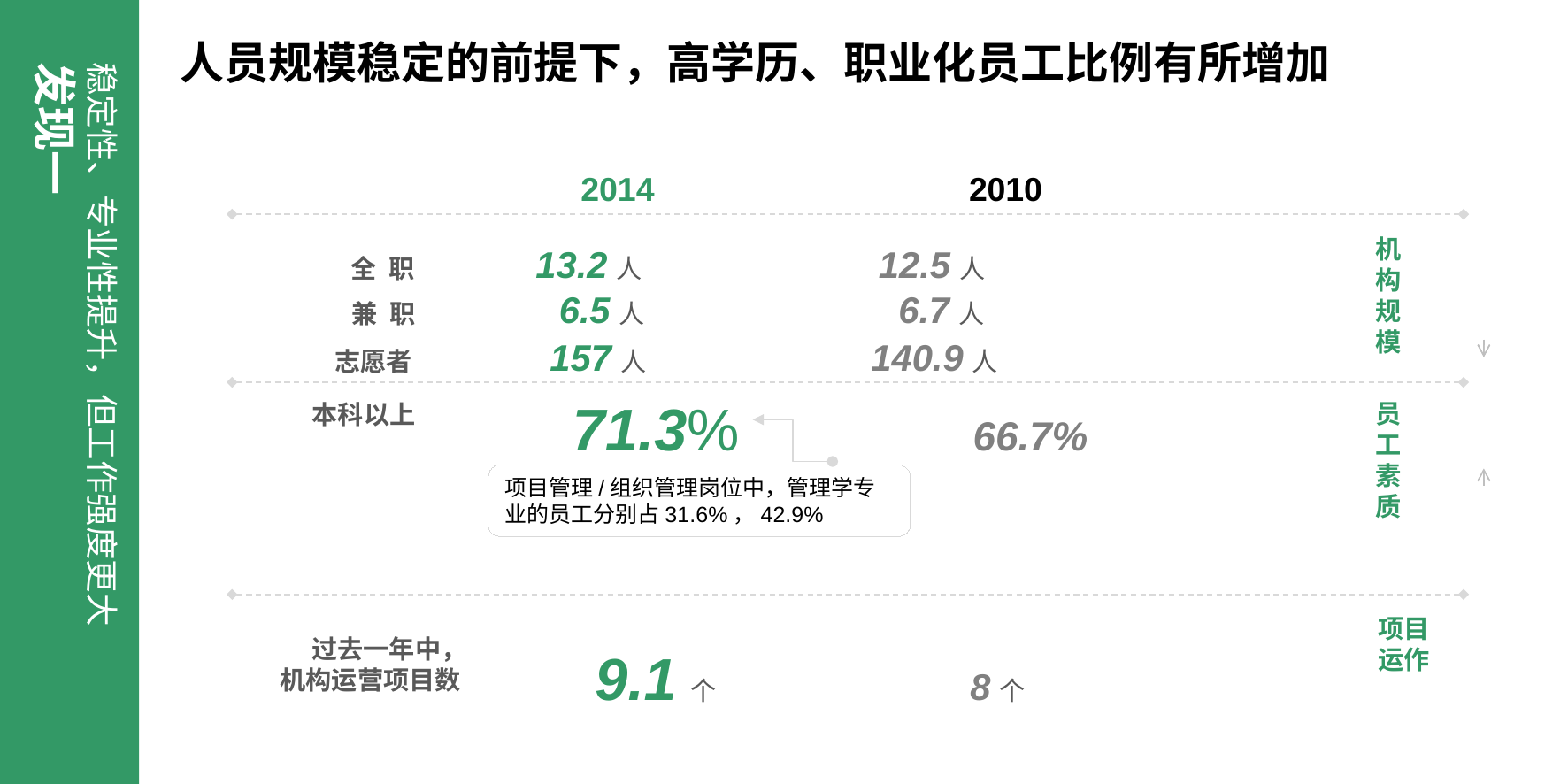

# 人员规模稳定的前提下，高学历、职业化员工比例有所增加
稳定性、专业性提升，但工作强度更大
发现一
2014
2010
全  职                    13.2人                                        12.5人
机构规模
兼  职                       6.5人                                           6.7人
志愿者                      157人                                      140.9人
71.3%                                66.7%
员工素质
本科以上
项目管理/组织管理岗位中，管理学专业的员工分别占31.6%，42.9%
项目运作
9.1个                                           8个
过去一年中，
机构运营项目数